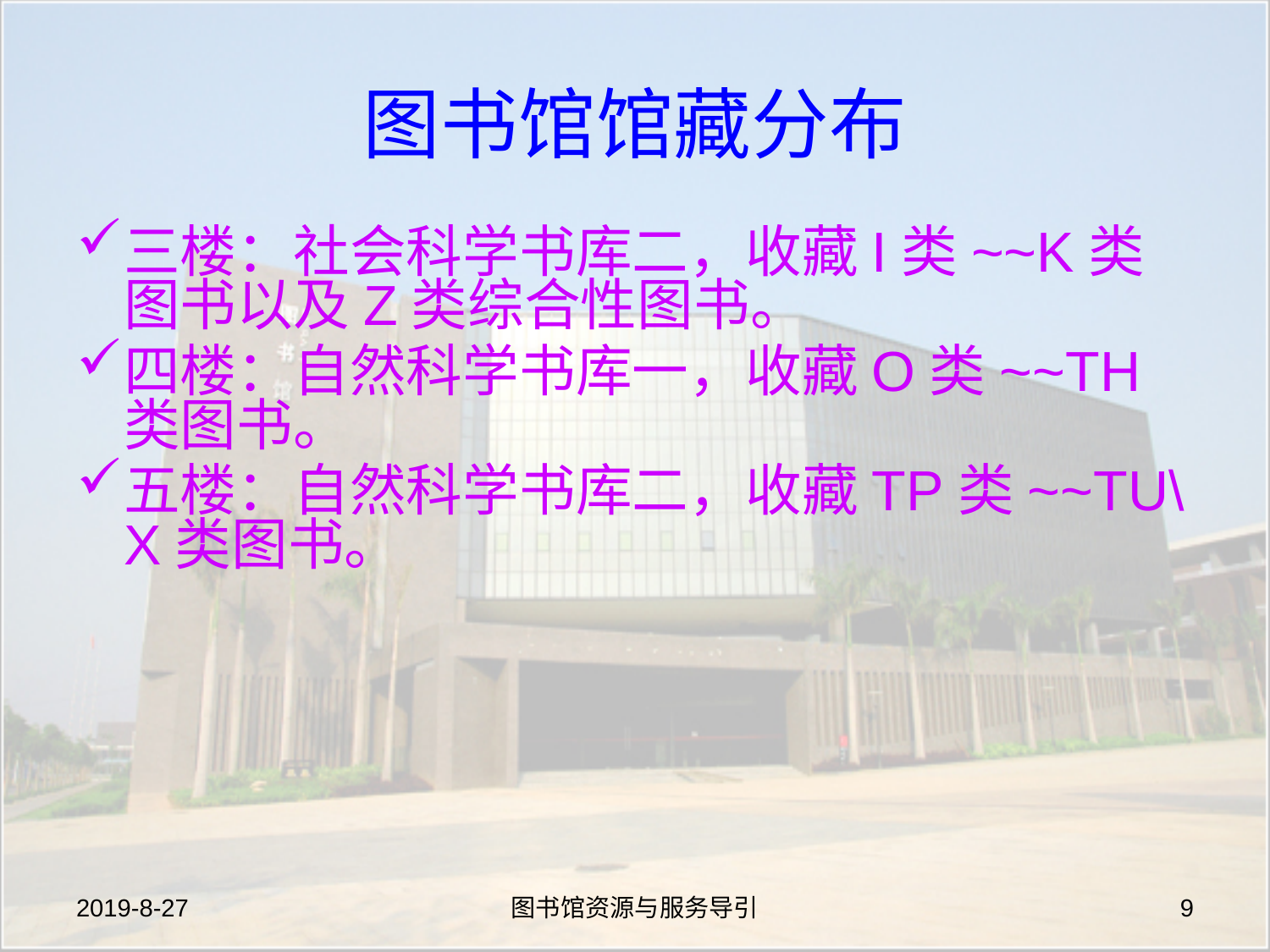

# 图书馆馆藏分布
三楼：社会科学书库二，收藏I类~~K类图书以及Z类综合性图书。
四楼：自然科学书库一，收藏O类~~TH类图书。
五楼：自然科学书库二，收藏TP类~~TU\X类图书。

2019-8-27
图书馆资源与服务导引
9